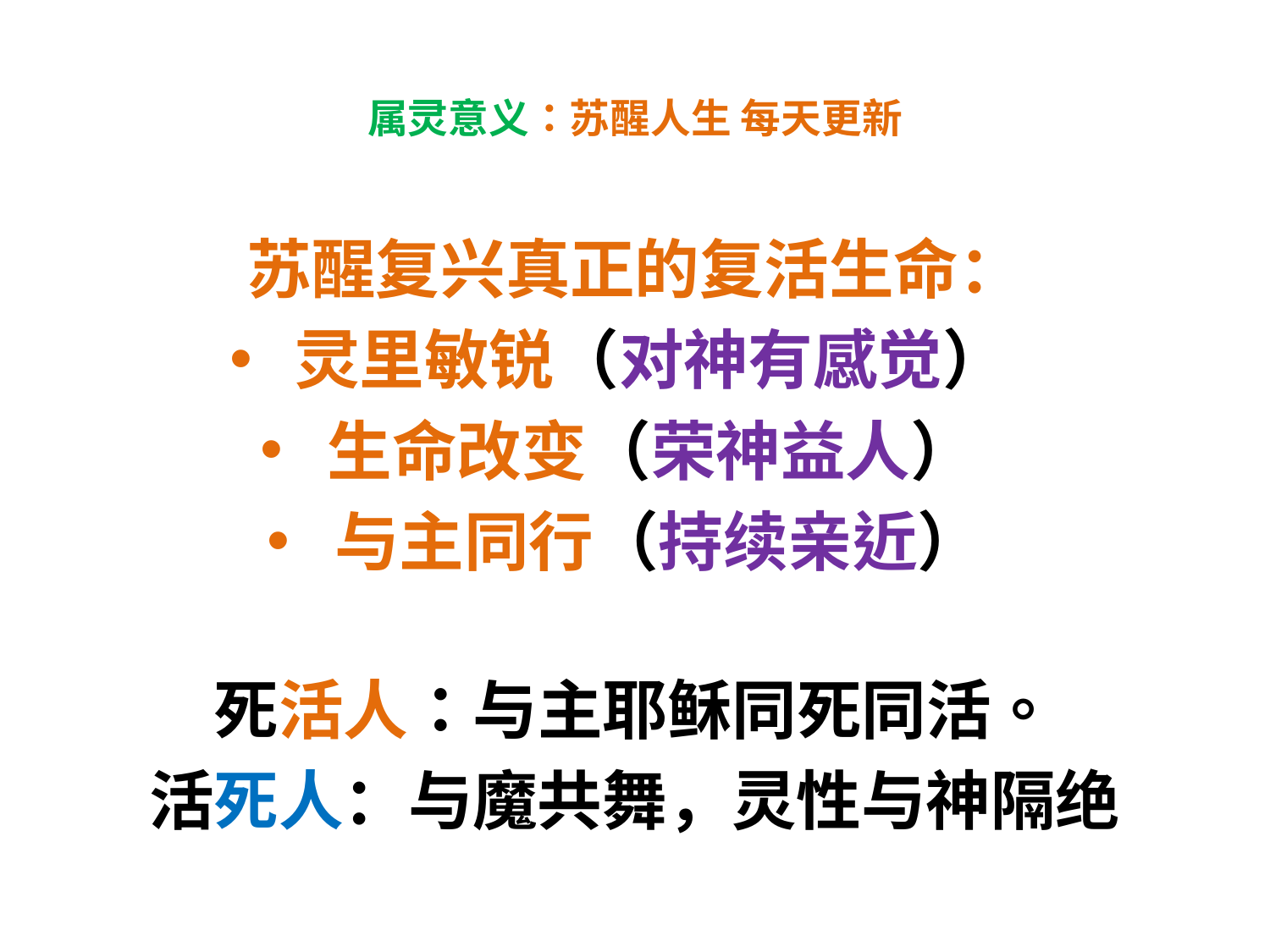

# 属灵意义：苏醒人生 每天更新
苏醒复兴真正的复活生命：
灵里敏锐（对神有感觉）
生命改变（荣神益人）
与主同行（持续亲近）
死活人：与主耶稣同死同活。
活死人：与魔共舞，灵性与神隔绝